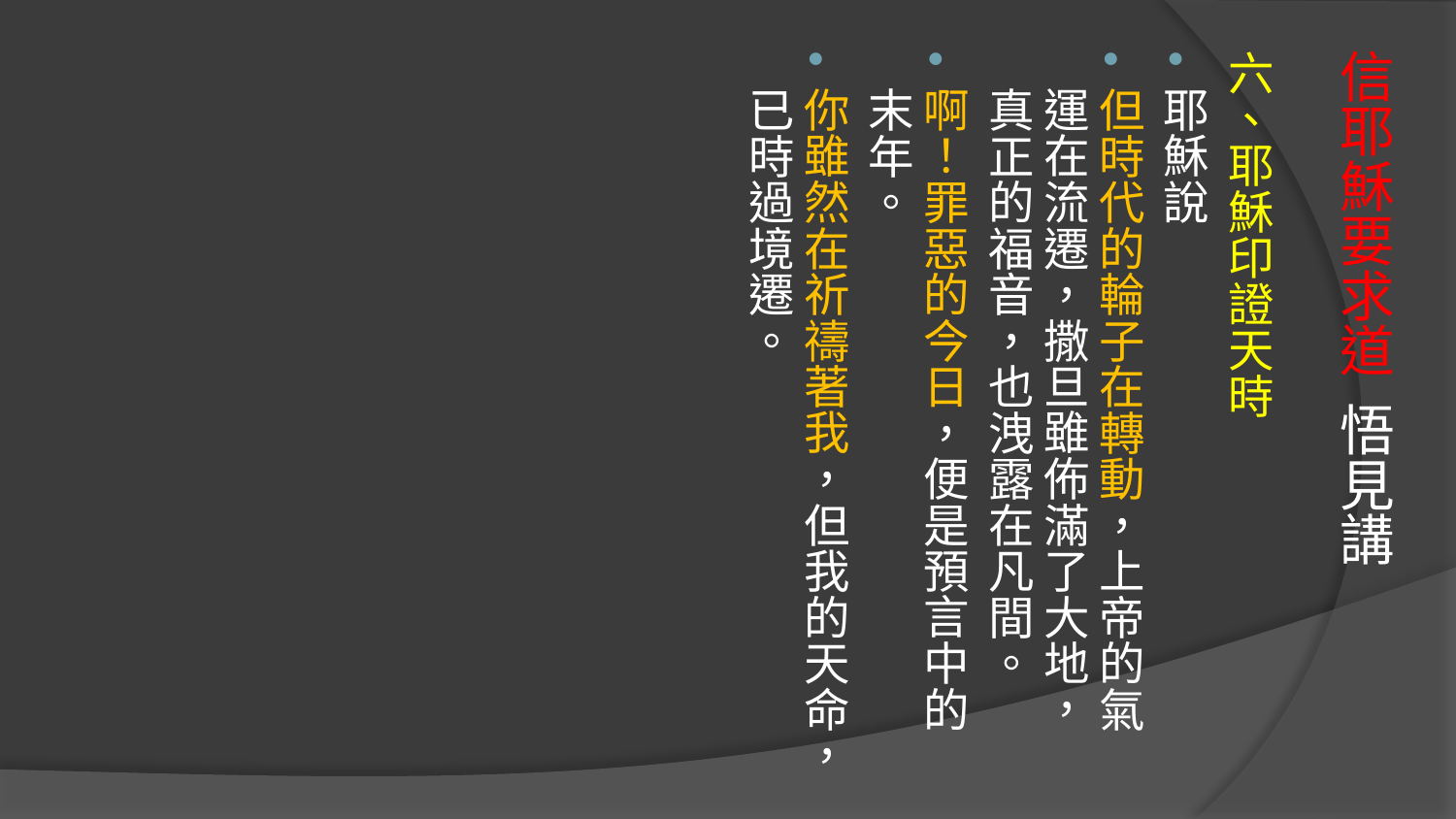

六、耶穌印證天時
耶穌說
但時代的輪子在轉動，上帝的氣運在流遷，撒旦雖佈滿了大地，真正的福音，也洩露在凡間。
啊！罪惡的今日，便是預言中的末年。
你雖然在祈禱著我，但我的天命，已時過境遷。

# 信耶穌要求道  悟見講